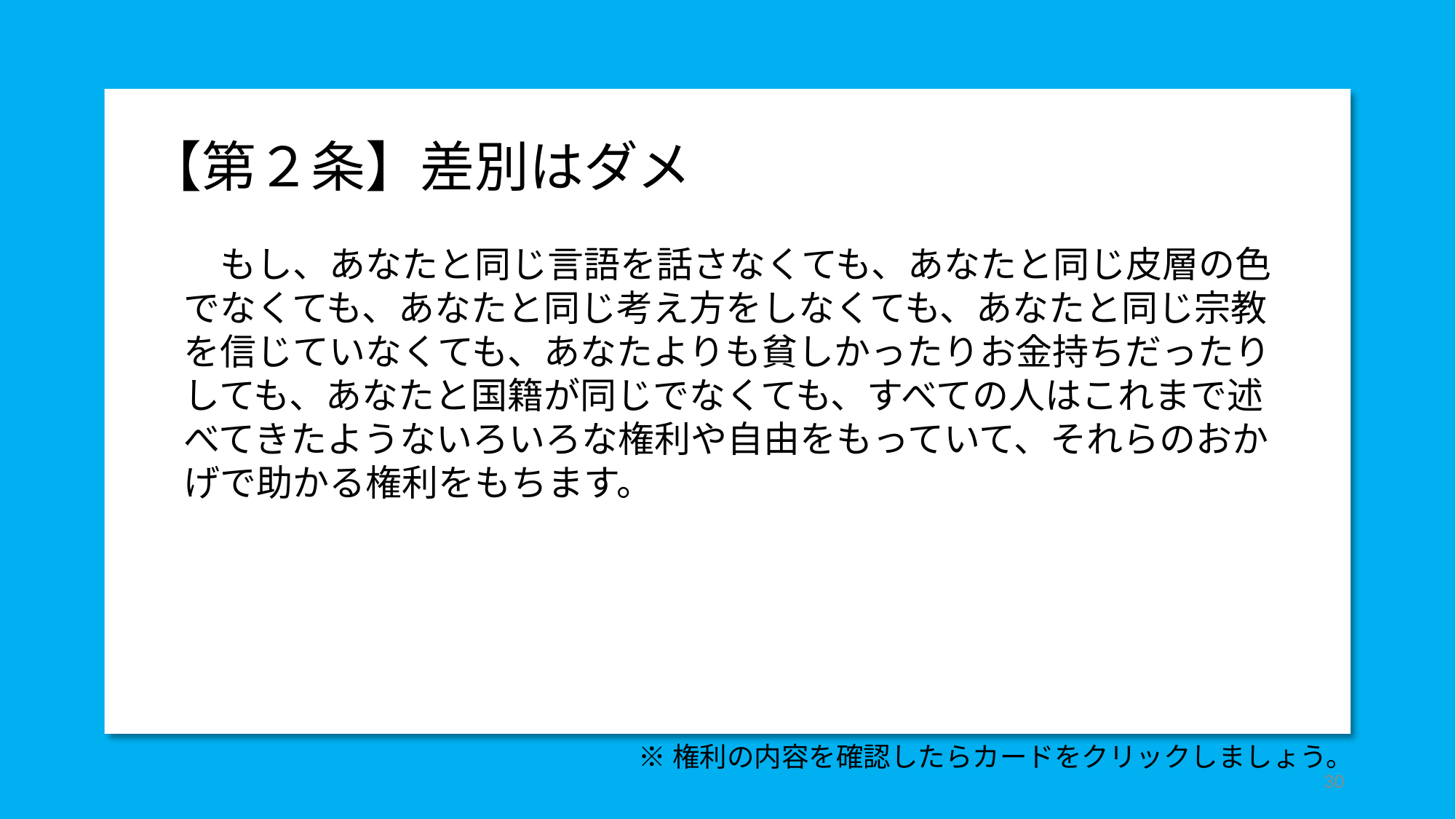

【第２条】差別はダメ

　　もし、あなたと同じ言語を話さなくても、あなたと同じ皮層の色
　でなくても、あなたと同じ考え方をしなくても、あなたと同じ宗教
　を信じていなくても、あなたよりも貧しかったりお金持ちだったり
　しても、あなたと国籍が同じでなくても、すべての人はこれまで述
　べてきたようないろいろな権利や自由をもっていて、それらのおか
　げで助かる権利をもちます。

※権利の内容を確認したらカードをクリックしましょう。
30